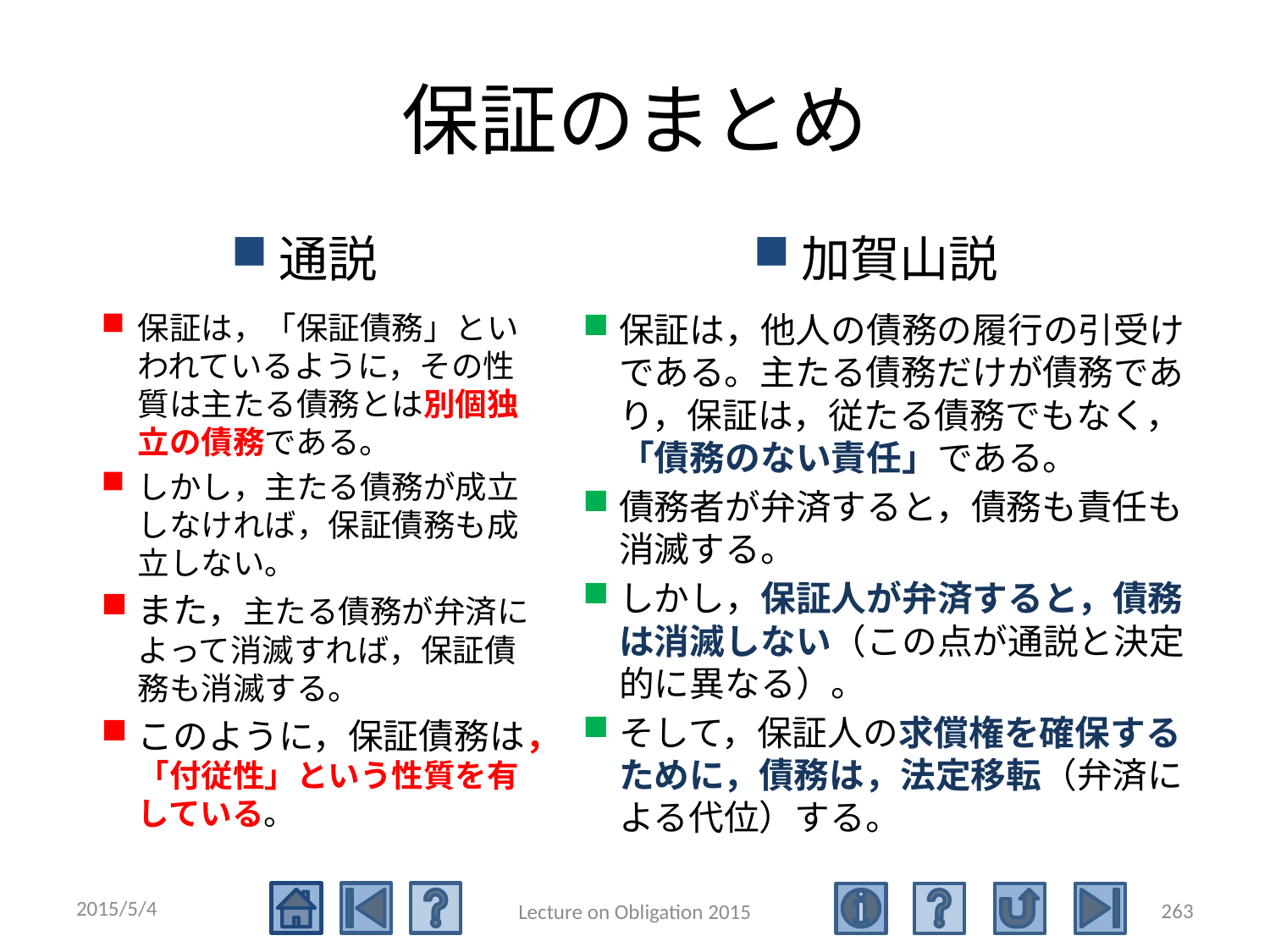

# 保証のまとめ
通説
加賀山説
保証は，「保証債務」といわれているように，その性質は主たる債務とは別個独立の債務である。
しかし，主たる債務が成立しなければ，保証債務も成立しない。
また，主たる債務が弁済によって消滅すれば，保証債務も消滅する。
このように，保証債務は，「付従性」という性質を有している。
保証は，他人の債務の履行の引受けである。主たる債務だけが債務であり，保証は，従たる債務でもなく，「債務のない責任」である。
債務者が弁済すると，債務も責任も消滅する。
しかし，保証人が弁済すると，債務は消滅しない（この点が通説と決定的に異なる）。
そして，保証人の求償権を確保するために，債務は，法定移転（弁済による代位）する。
2015/5/4
263
Lecture on Obligation 2015